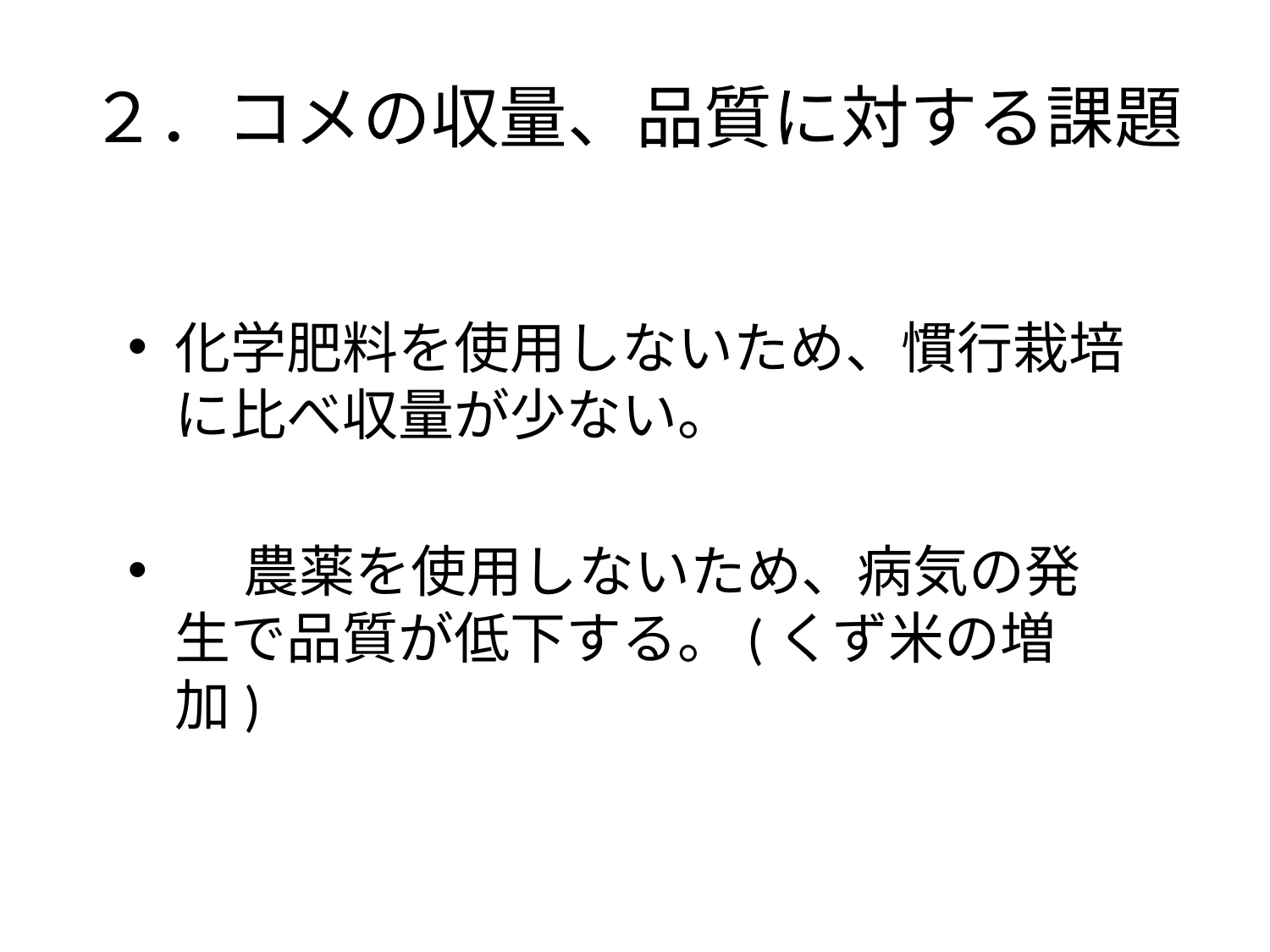

# ２．コメの収量、品質に対する課題
化学肥料を使用しないため、慣行栽培に比べ収量が少ない。

　 農薬を使用しないため、病気の発生で品質が低下する。(くず米の増加)